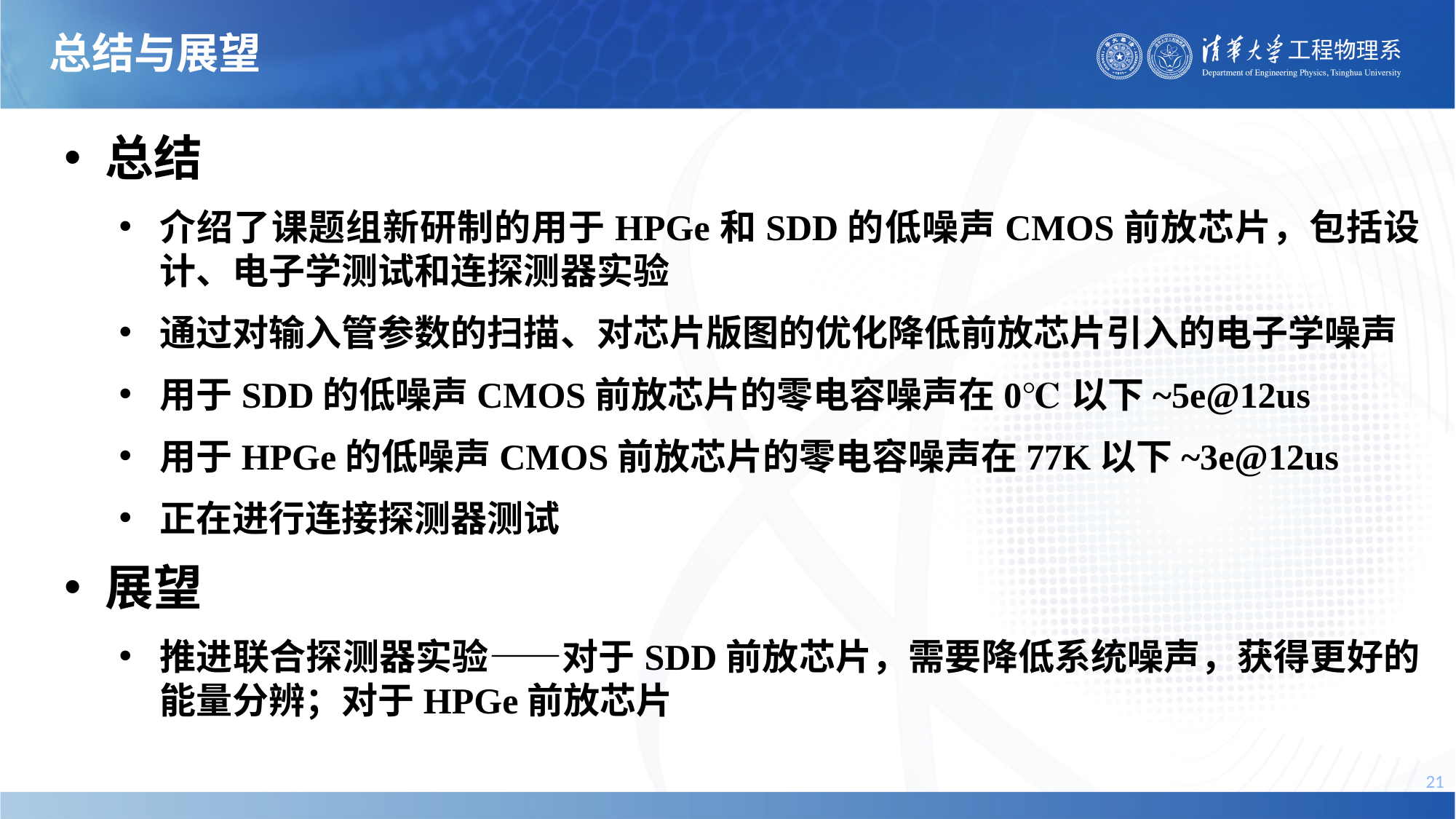

总结与展望
总结
介绍了课题组新研制的用于HPGe和SDD的低噪声CMOS前放芯片，包括设计、电子学测试和连探测器实验
通过对输入管参数的扫描、对芯片版图的优化降低前放芯片引入的电子学噪声
用于SDD的低噪声CMOS前放芯片的零电容噪声在0℃以下~5e@12us
用于HPGe的低噪声CMOS前放芯片的零电容噪声在77K以下~3e@12us
正在进行连接探测器测试
展望
推进联合探测器实验——对于SDD前放芯片，需要降低系统噪声，获得更好的能量分辨；对于HPGe前放芯片
21